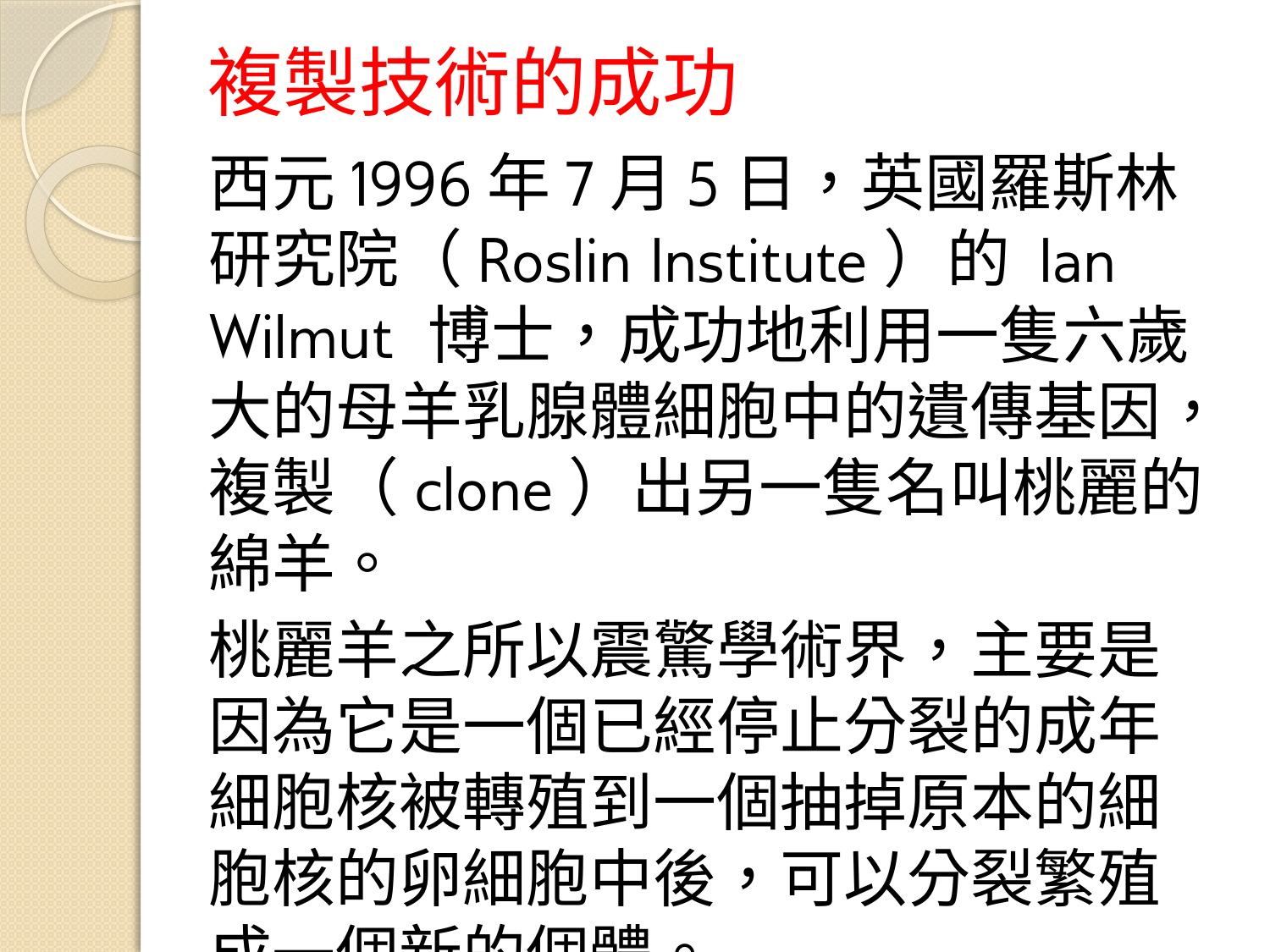

# 複製技術的成功
西元1996年7月5日，英國羅斯林研究院（Roslin Institute）的 Ian Wilmut 博士，成功地利用一隻六歲大的母羊乳腺體細胞中的遺傳基因，複製（clone）出另一隻名叫桃麗的綿羊。
桃麗羊之所以震驚學術界，主要是因為它是一個已經停止分裂的成年細胞核被轉殖到一個抽掉原本的細胞核的卵細胞中後，可以分裂繁殖成一個新的個體。